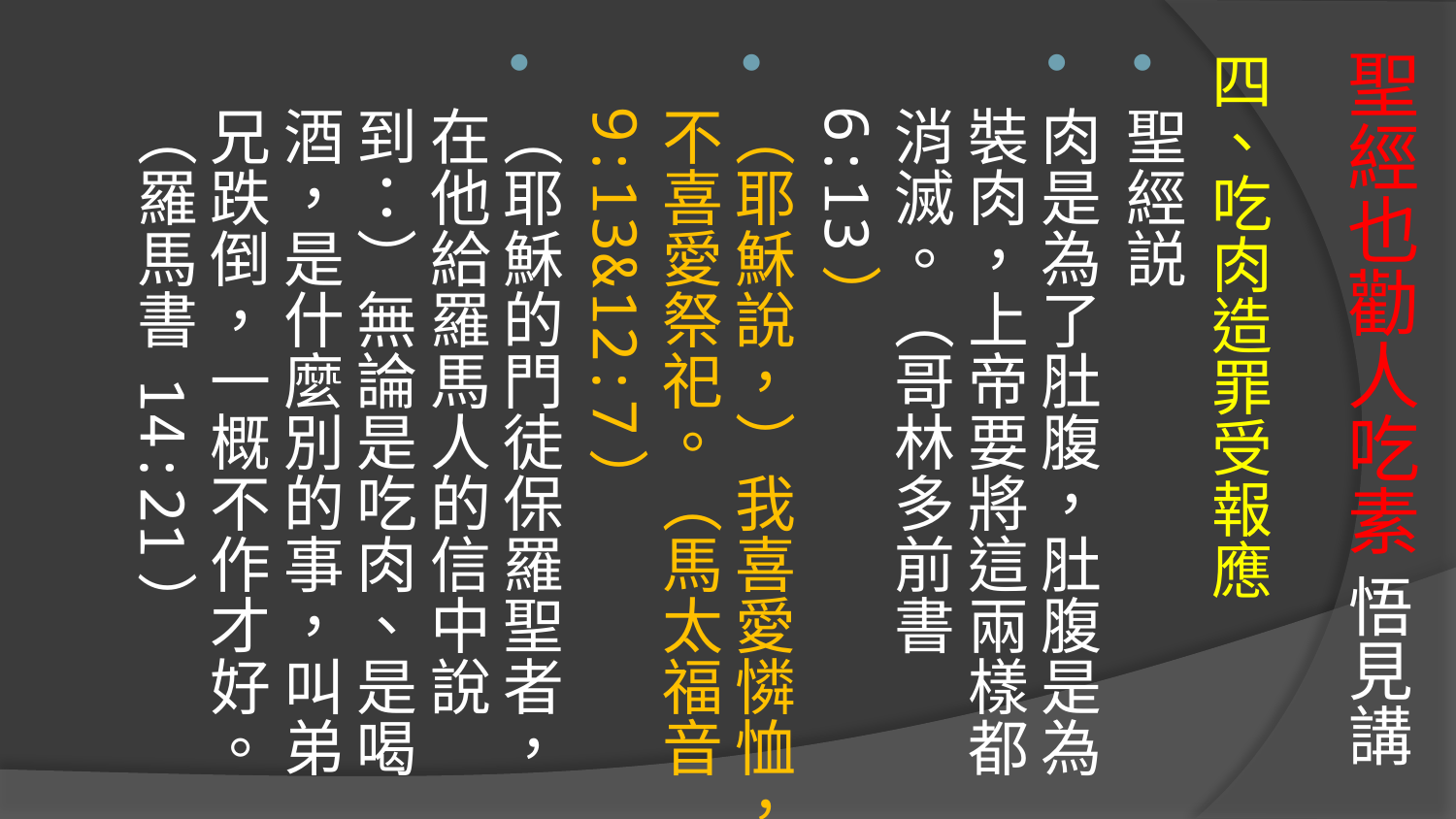

# 聖經也勸人吃素 悟見講
四、吃肉造罪受報應
聖經説
肉是為了肚腹，肚腹是為裝肉，上帝要將這兩樣都消滅。（哥林多前書 6:13）
（耶穌說，）我喜愛憐恤，不喜愛祭祀。（馬太福音 9:13&12:7）
（耶穌的門徒保羅聖者，在他給羅馬人的信中說到：）無論是吃肉、是喝酒，是什麼別的事，叫弟兄跌倒，一概不作才好。（羅馬書 14:21）